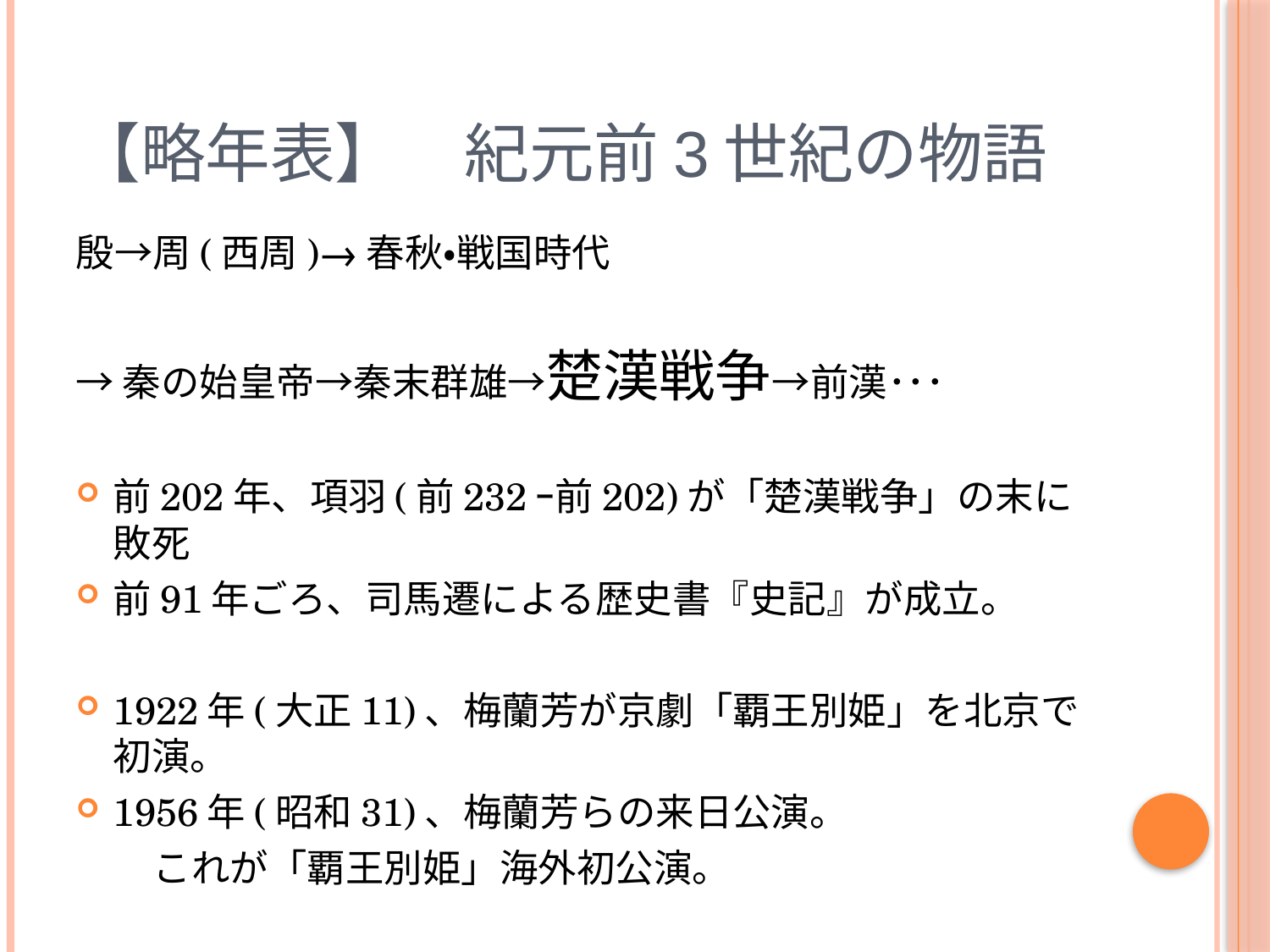

# 【略年表】　紀元前3世紀の物語
殷→周(西周)→春秋・戦国時代

→秦の始皇帝→秦末群雄→楚漢戦争→前漢･･･

前202年、項羽(前232ｰ前202)が「楚漢戦争」の末に敗死
前91年ごろ、司馬遷による歴史書『史記』が成立。

1922年(大正11)、梅蘭芳が京劇「覇王別姫」を北京で初演。
1956年(昭和31)、梅蘭芳らの来日公演。
　　これが「覇王別姫」海外初公演。